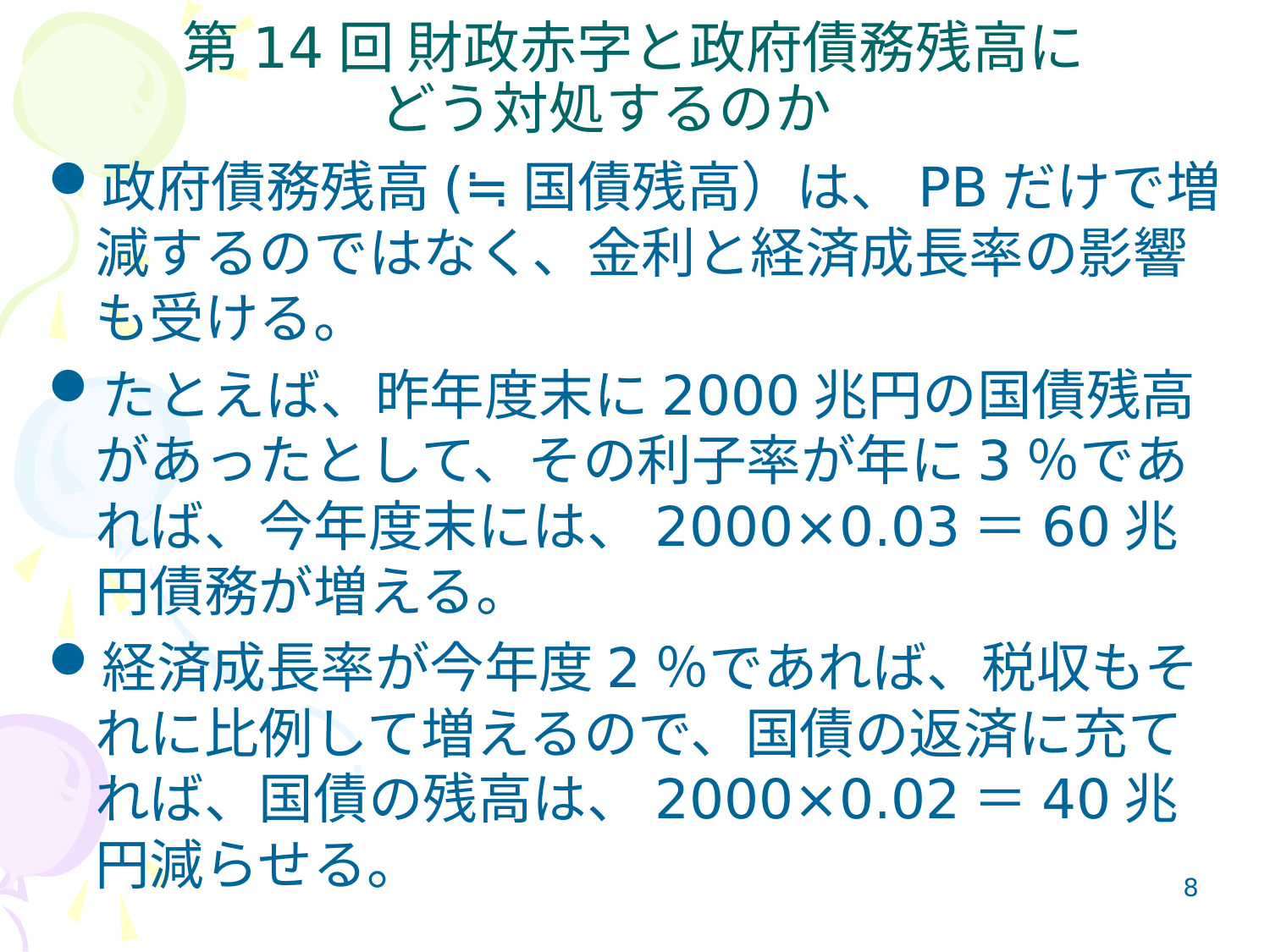

# 第14回 財政赤字と政府債務残高に どう対処するのか
政府債務残高(≒国債残高）は、PBだけで増減するのではなく、金利と経済成長率の影響も受ける。
たとえば、昨年度末に2000兆円の国債残高があったとして、その利子率が年に3％であれば、今年度末には、2000×0.03＝60兆円債務が増える。
経済成長率が今年度2％であれば、税収もそれに比例して増えるので、国債の返済に充てれば、国債の残高は、2000×0.02＝40兆円減らせる。
8